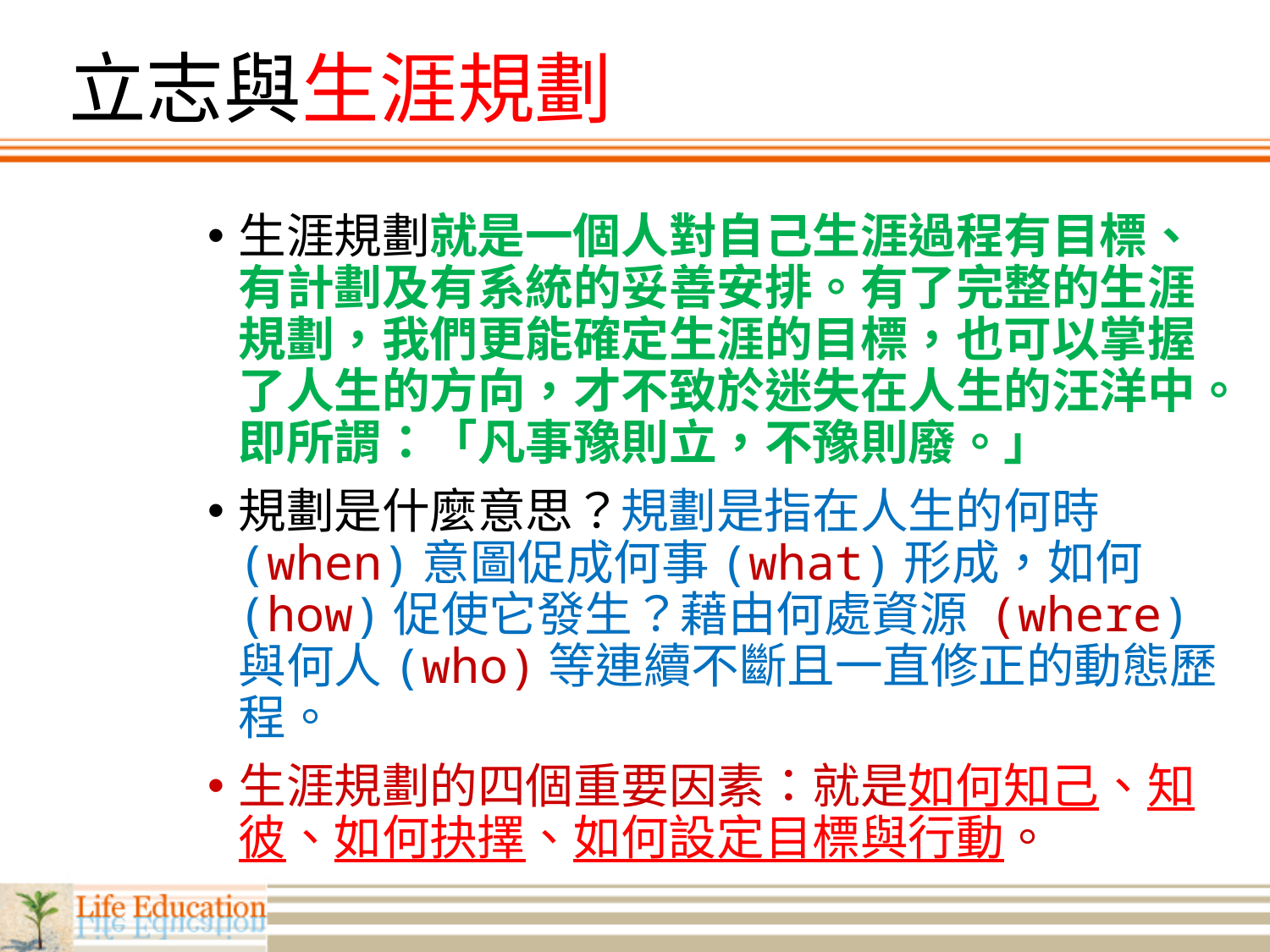

# 立志與生涯規劃
生涯規劃就是一個人對自己生涯過程有目標、有計劃及有系統的妥善安排。有了完整的生涯規劃，我們更能確定生涯的目標，也可以掌握了人生的方向，才不致於迷失在人生的汪洋中。即所謂：「凡事豫則立，不豫則廢。」
規劃是什麼意思？規劃是指在人生的何時(when)意圖促成何事(what)形成，如何(how)促使它發生？藉由何處資源 (where)與何人(who)等連續不斷且一直修正的動態歷程。
生涯規劃的四個重要因素：就是如何知己、知彼、如何抉擇、如何設定目標與行動。